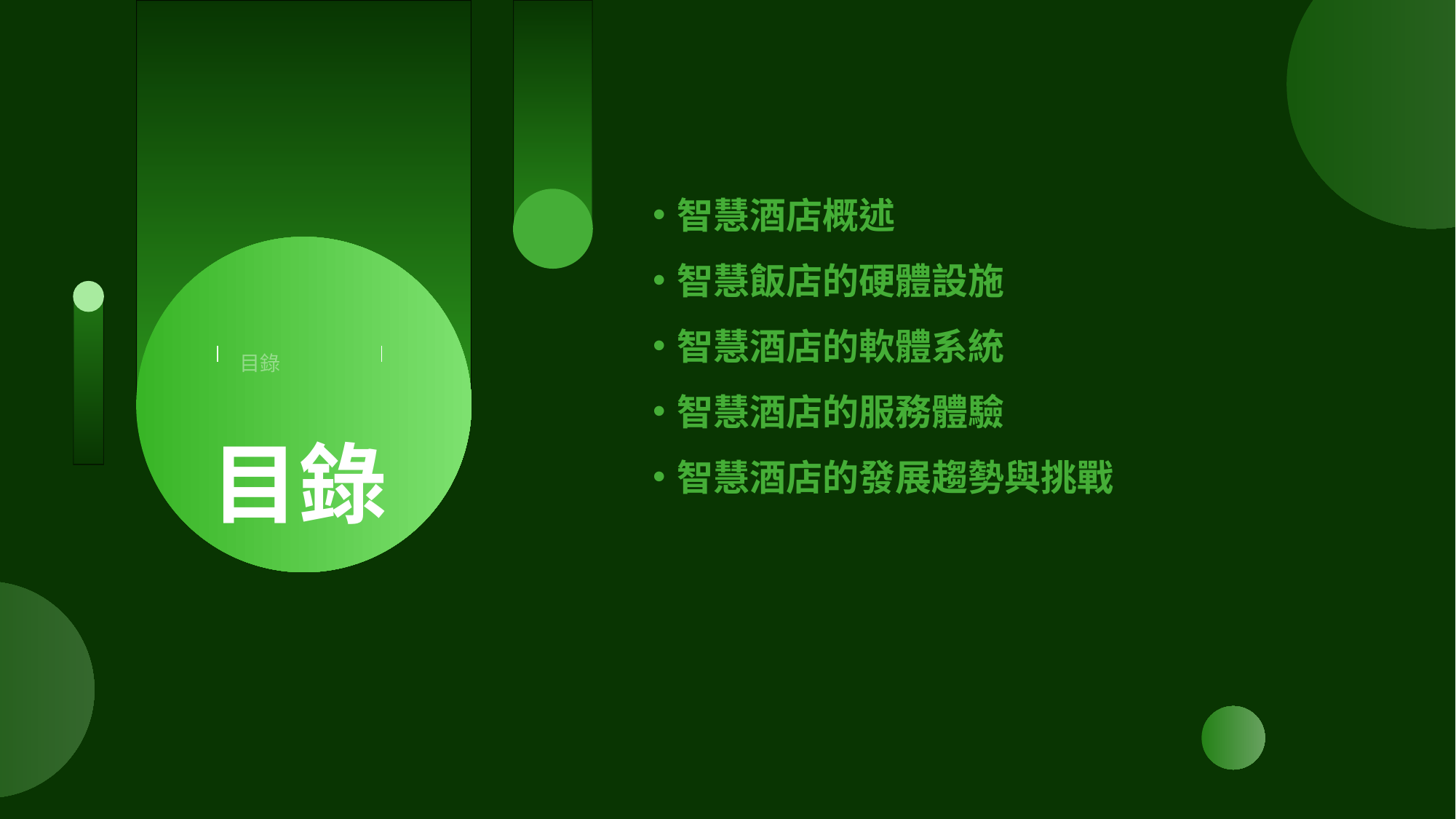

智慧酒店概述
智慧飯店的硬體設施
智慧酒店的軟體系統
智慧酒店的服務體驗
智慧酒店的發展趨勢與挑戰

目錄
目錄